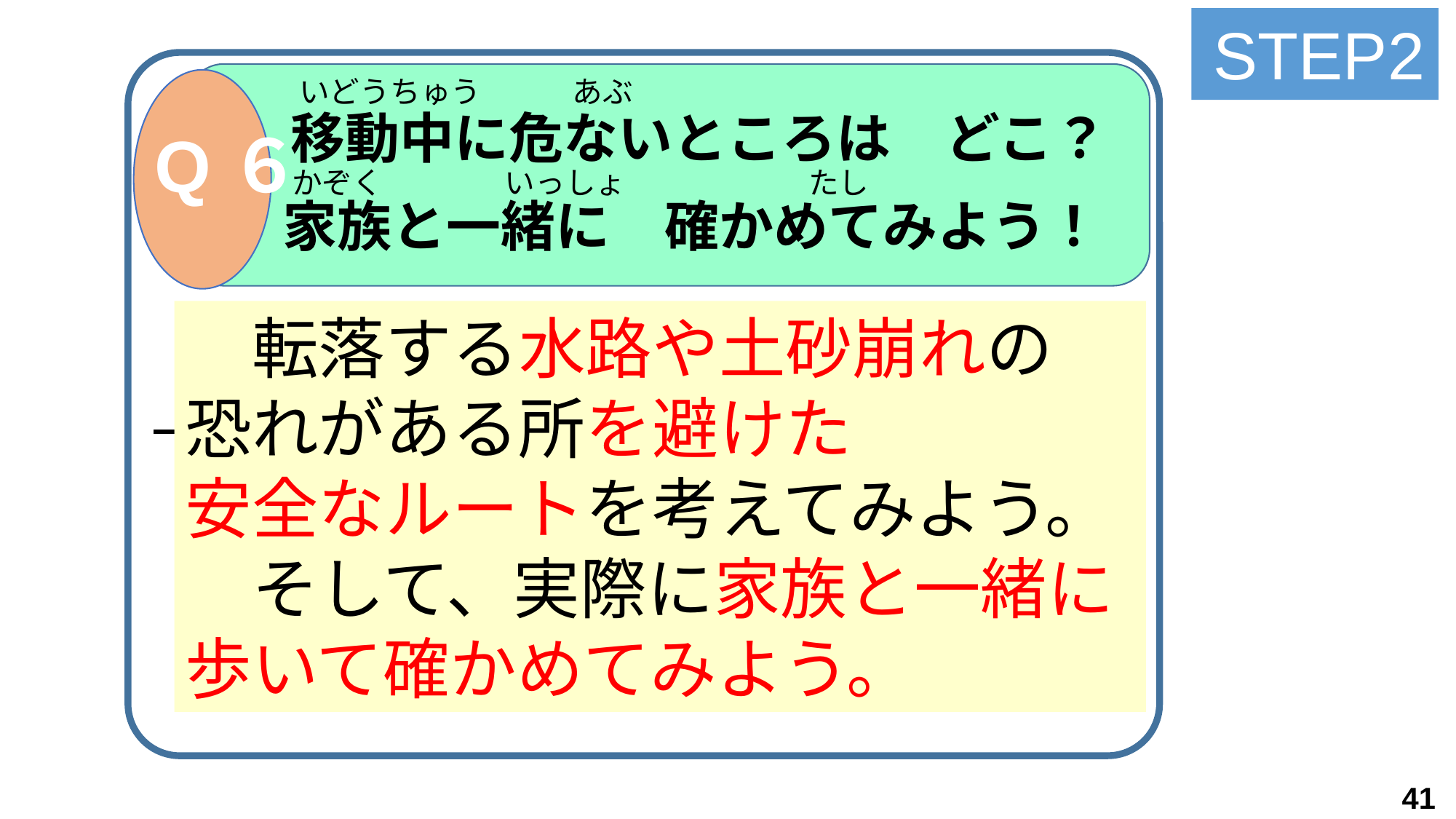

STEP2

　移動中に危ないところは　どこ？
　家族と一緒に　確かめてみよう！
いどうちゅう　　　あぶ

Q６
かぞく　　　　いっしょ　　　　　　たし
　転落する水路や土砂崩れの
恐れがある所を避けた
安全なルートを考えてみよう。
　そして、実際に家族と一緒に
歩いて確かめてみよう。
きにゅうらん
記入欄